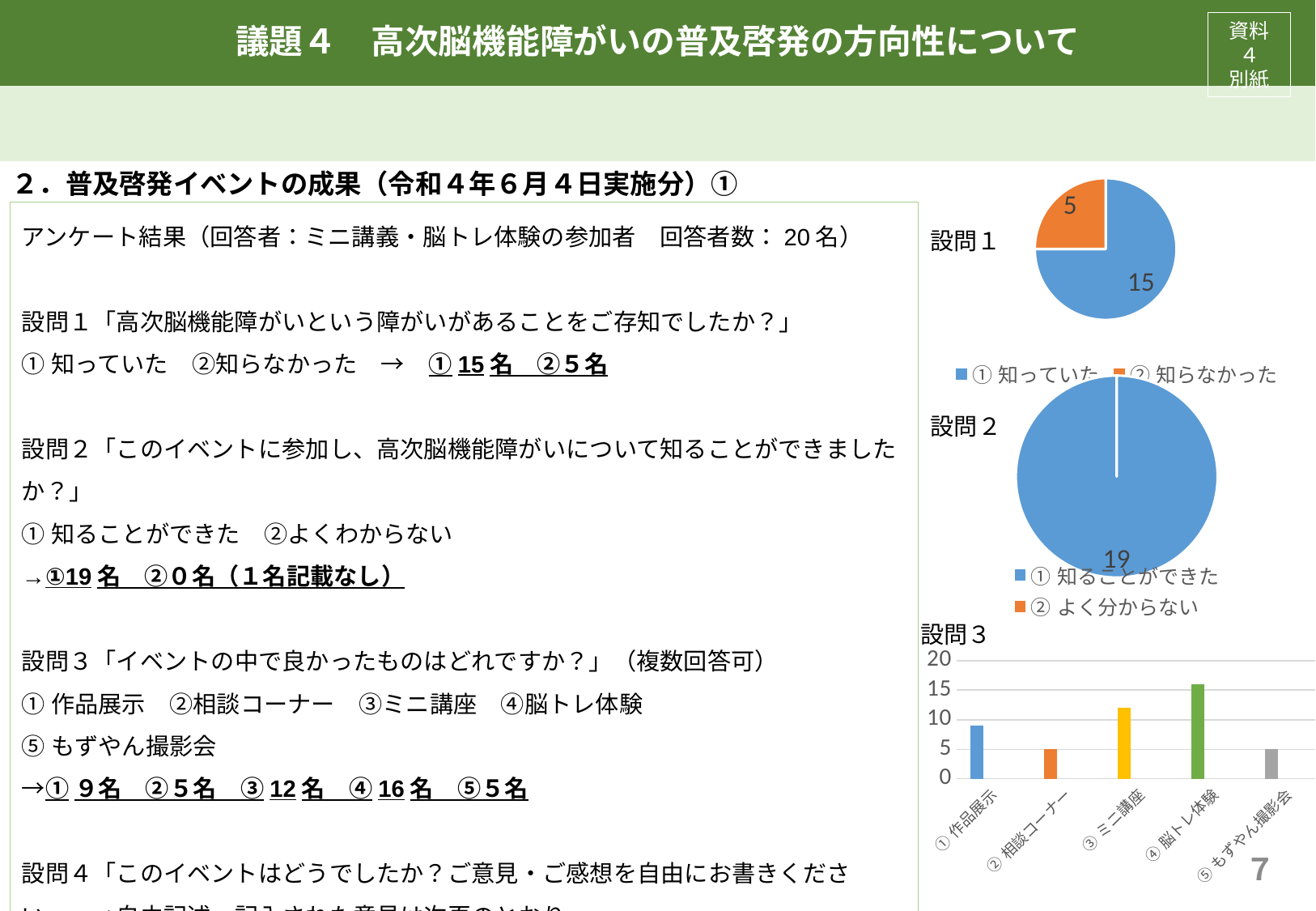

# 議題４　高次脳機能障がいの普及啓発の方向性について
資料４
別紙

２．普及啓発イベントの成果（令和４年６月４日実施分）①

### Chart

| Category | 設問１「高次脳機能障がいという障がいがあることをご存知でしたか？」
 |
|---|---|
| ①知っていた | 15.0 |
| ②知らなかった | 5.0 |
アンケート結果（回答者：ミニ講義・脳トレ体験の参加者　回答者数：20名）

設問１「高次脳機能障がいという障がいがあることをご存知でしたか？」
①知っていた　②知らなかった　→　①15名　②５名

設問２「このイベントに参加し、高次脳機能障がいについて知ることができましたか？」
①知ることができた　②よくわからない
→①19名　②０名（１名記載なし）

設問３「イベントの中で良かったものはどれですか？」（複数回答可）
①作品展示　②相談コーナー　③ミニ講座　④脳トレ体験
⑤もずやん撮影会
→①９名　②５名　③12名　④16名　⑤５名

設問４「このイベントはどうでしたか？ご意見・ご感想を自由にお書きください。」→自由記述。記入された意見は次頁のとおり。
設問１

### Chart

| Category | 列1 |
|---|---|
| ①知ることができた | 19.0 |
| ②よく分からない | 0.0 |
設問３

### Chart

| Category | 系列 1 | 列1 | 列2 |
|---|---|---|---|
| ①作品展示 | 9.0 | None | None |
| ②相談コーナー | 5.0 | None | None |
| ③ミニ講座 | 12.0 | None | None |
| ④脳トレ体験 | 16.0 | None | None |
| ⑤もずやん撮影会 | 5.0 | None | None |
７